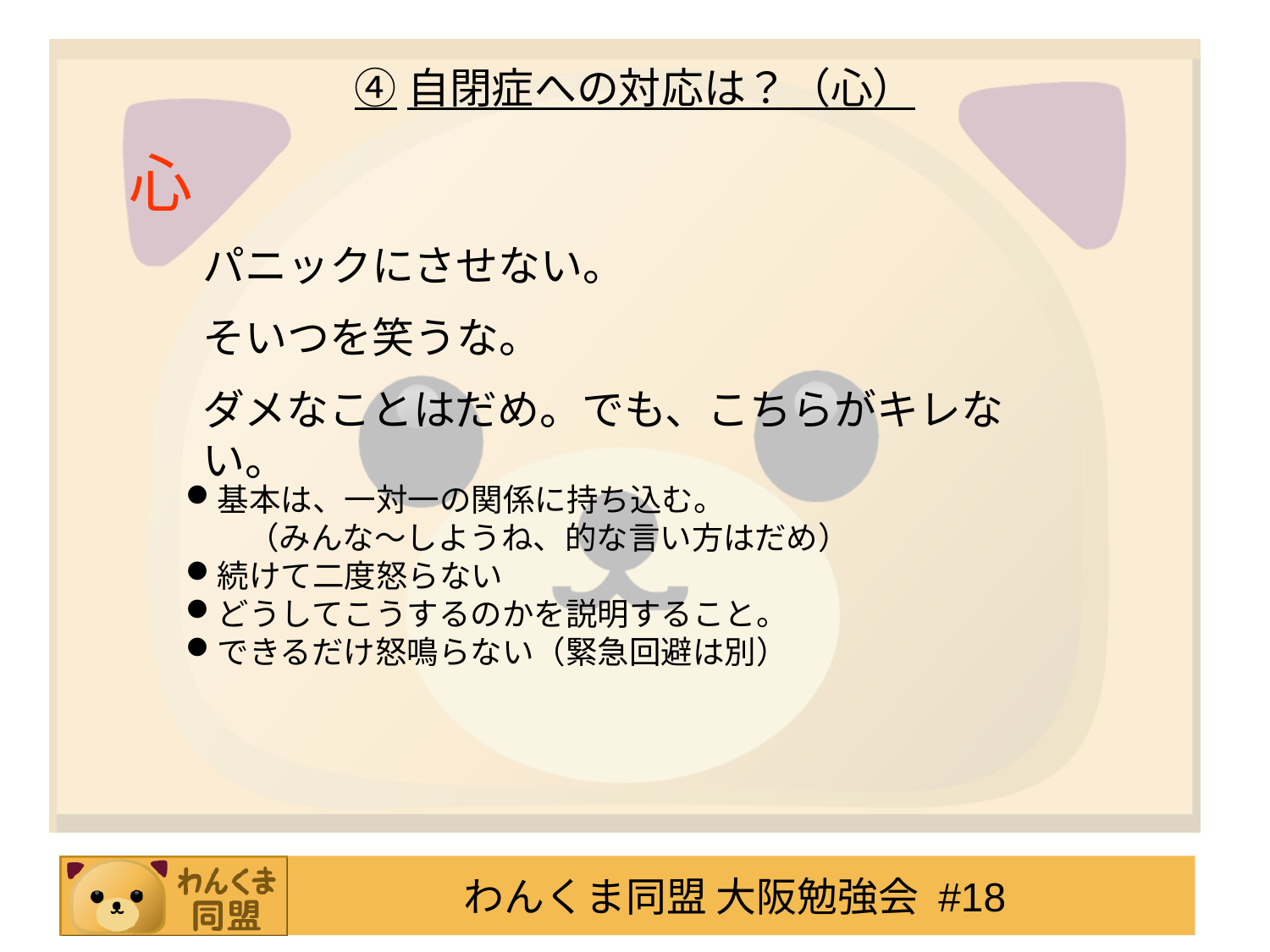

# ④自閉症への対応は？（心）
心
パニックにさせない。
そいつを笑うな。
ダメなことはだめ。でも、こちらがキレない。

基本は、一対一の関係に持ち込む。
　（みんな～しようね、的な言い方はだめ）
続けて二度怒らない
どうしてこうするのかを説明すること。
できるだけ怒鳴らない（緊急回避は別）